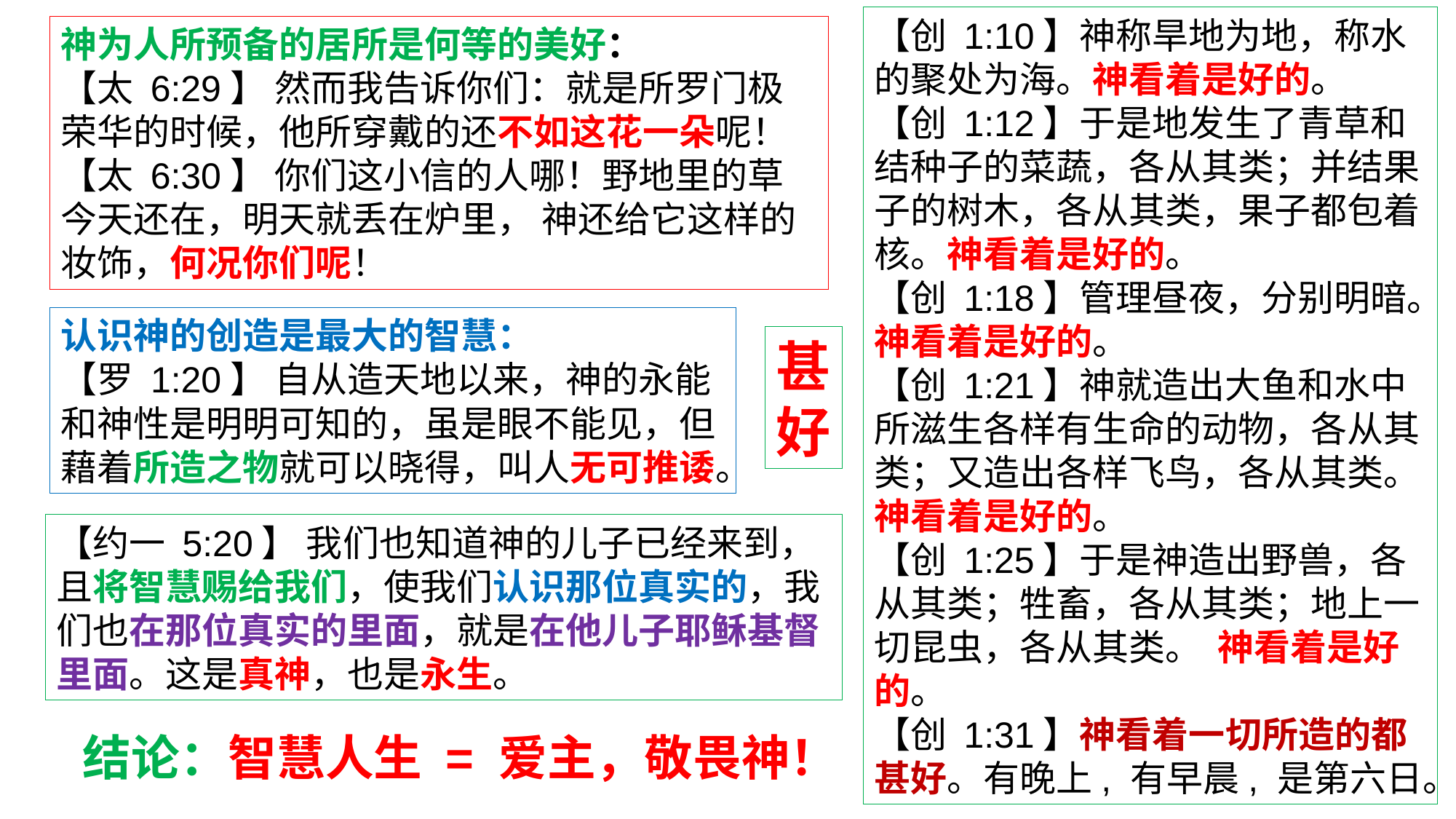

【创 1:10】神称旱地为地，称水的聚处为海。神看着是好的。
【创 1:12】于是地发生了青草和结种子的菜蔬，各从其类；并结果子的树木，各从其类，果子都包着核。神看着是好的。
【创 1:18】管理昼夜，分别明暗。神看着是好的。
【创 1:21】神就造出大鱼和水中所滋生各样有生命的动物，各从其类；又造出各样飞鸟，各从其类。神看着是好的。
【创 1:25】于是神造出野兽，各从其类；牲畜，各从其类；地上一切昆虫，各从其类。  神看着是好的。
【创 1:31】神看着一切所造的都甚好。有晚上, 有早晨, 是第六日。
神为人所预备的居所是何等的美好：
【太 6:29】 然而我告诉你们：就是所罗门极荣华的时候，他所穿戴的还不如这花一朵呢！
【太 6:30】 你们这小信的人哪！野地里的草今天还在，明天就丢在炉里， 神还给它这样的妆饰，何况你们呢！
认识神的创造是最大的智慧：
【罗 1:20】 自从造天地以来，神的永能和神性是明明可知的，虽是眼不能见，但藉着所造之物就可以晓得，叫人无可推诿。
甚好
【约一 5:20】 我们也知道神的儿子已经来到，且将智慧赐给我们，使我们认识那位真实的，我们也在那位真实的里面，就是在他儿子耶稣基督里面。这是真神，也是永生。
结论：智慧人生 = 爱主，敬畏神！